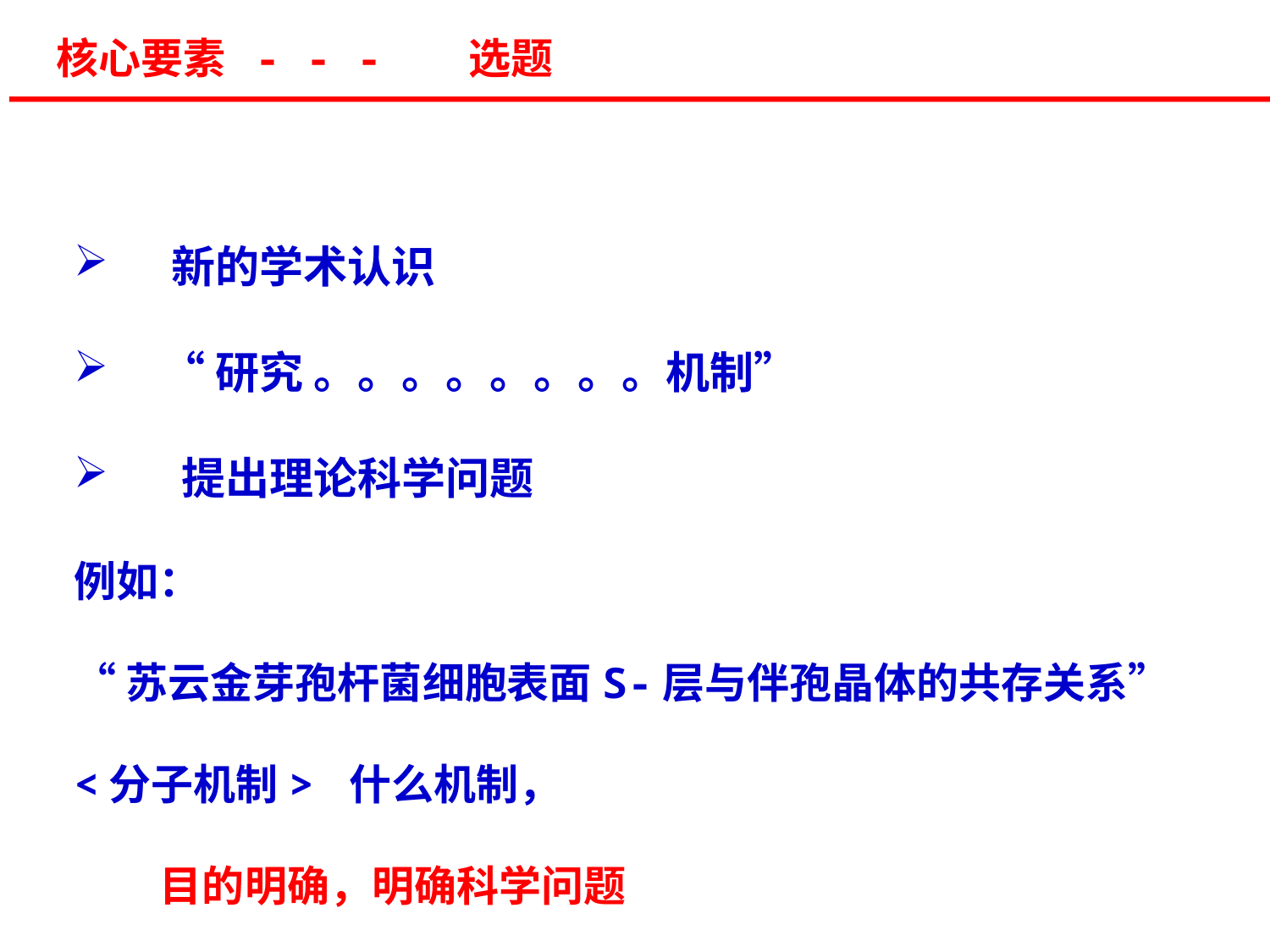

核心要素  - - -   选题

    新的学术认识
    “研究 。。。。。。。。机制”
     提出理论科学问题
例如：
“苏云金芽孢杆菌细胞表面S-层与伴孢晶体的共存关系”
<分子机制> 什么机制，
        目的明确，明确科学问题